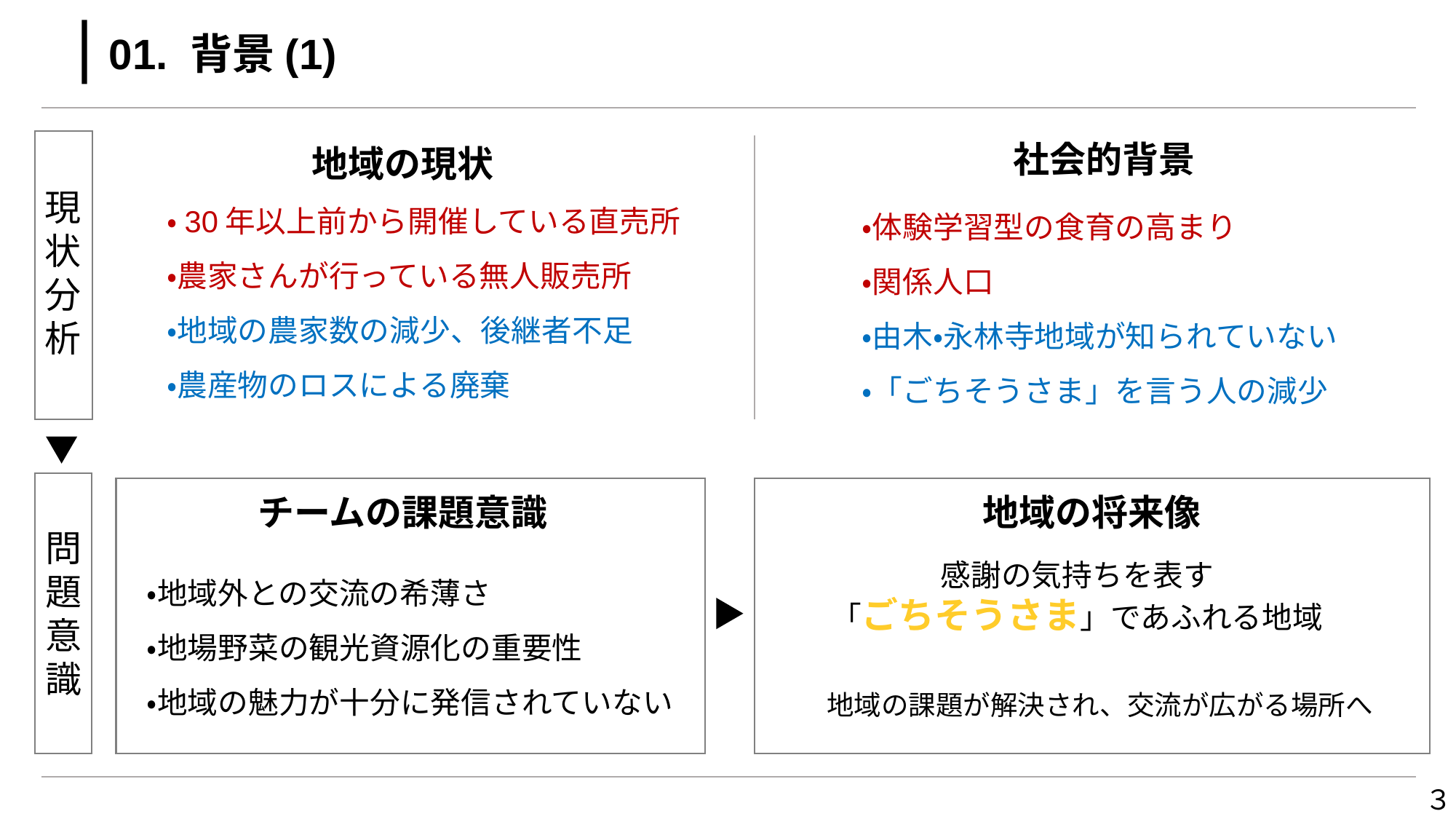

01. 背景(1)
現状分析
社会的背景
地域の現状
現状分析
・30年以上前から開催している直売所
・農家さんが行っている無人販売所
・地域の農家数の減少、後継者不足
・農産物のロスによる廃棄
・体験学習型の食育の高まり
・関係人口
・由木・永林寺地域が知られていない
・「ごちそうさま」を言う人の減少

現状分析
現状分析
現状分析
チームの課題意識
地域の将来像
問題意識
・地域外との交流の希薄さ
・地場野菜の観光資源化の重要性
・地域の魅力が十分に発信されていない

感謝の気持ちを表す
「ごちそうさま」であふれる地域

地域の課題が解決され、交流が広がる場所へ
３